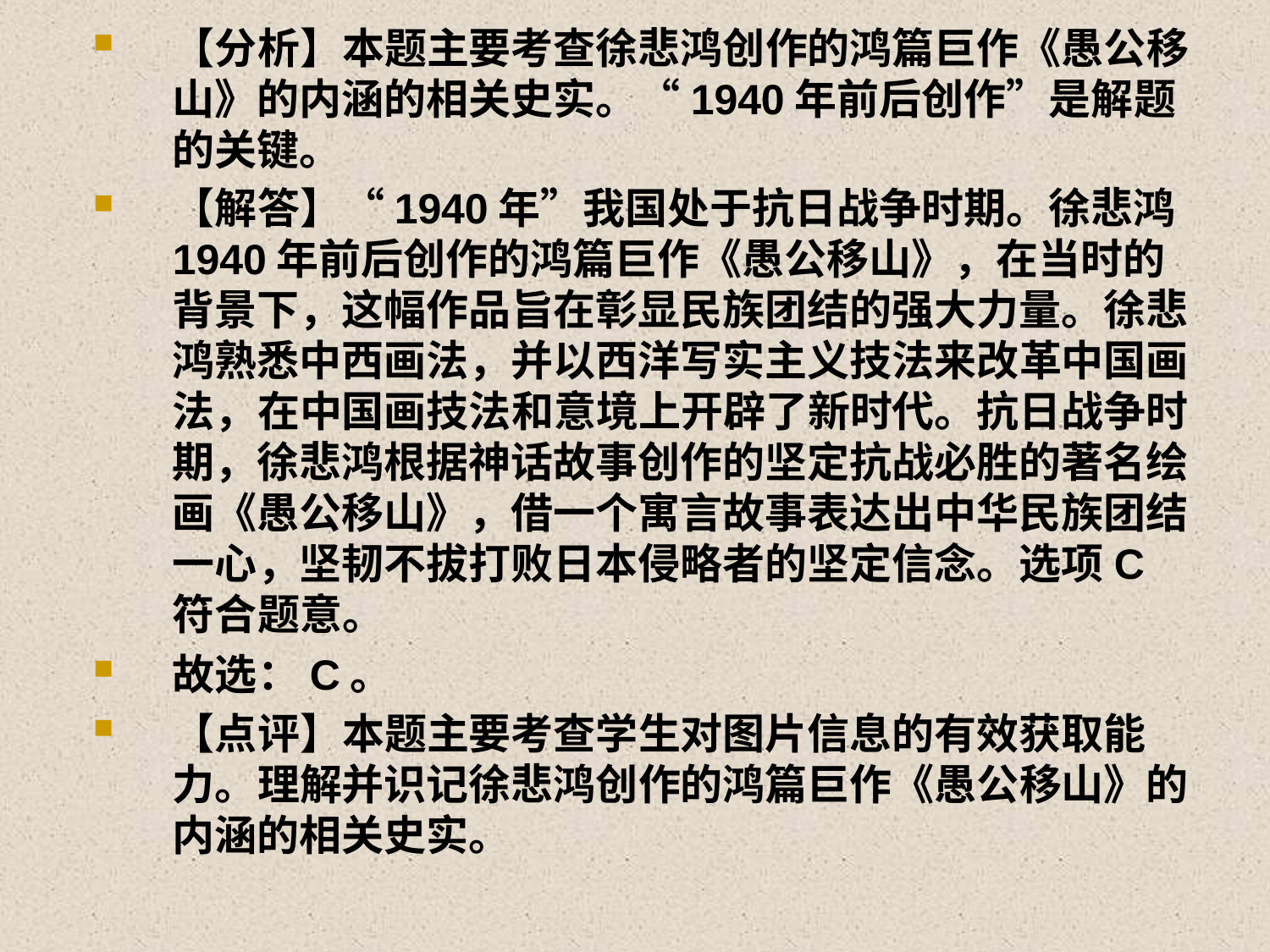

【分析】本题主要考查徐悲鸿创作的鸿篇巨作《愚公移山》的内涵的相关史实。“1940年前后创作”是解题的关键。
【解答】“1940年”我国处于抗日战争时期。徐悲鸿1940年前后创作的鸿篇巨作《愚公移山》，在当时的背景下，这幅作品旨在彰显民族团结的强大力量。徐悲鸿熟悉中西画法，并以西洋写实主义技法来改革中国画法，在中国画技法和意境上开辟了新时代。抗日战争时期，徐悲鸿根据神话故事创作的坚定抗战必胜的著名绘画《愚公移山》，借一个寓言故事表达出中华民族团结一心，坚韧不拔打败日本侵略者的坚定信念。选项C符合题意。
故选：C。
【点评】本题主要考查学生对图片信息的有效获取能力。理解并识记徐悲鸿创作的鸿篇巨作《愚公移山》的内涵的相关史实。
#